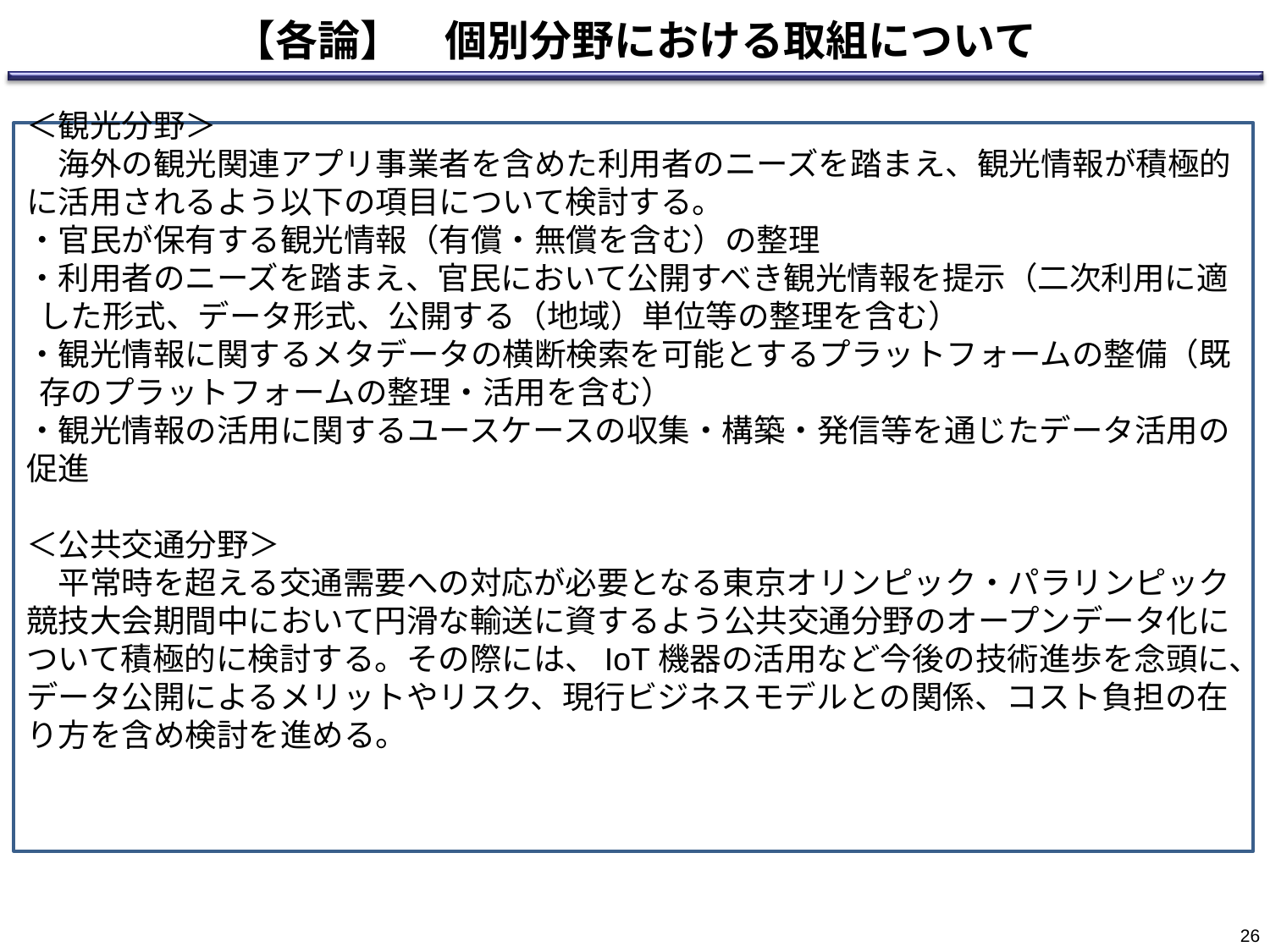

【各論】　個別分野における取組について
＜観光分野＞
　海外の観光関連アプリ事業者を含めた利用者のニーズを踏まえ、観光情報が積極的に活用されるよう以下の項目について検討する。
・官民が保有する観光情報（有償・無償を含む）の整理
・利用者のニーズを踏まえ、官民において公開すべき観光情報を提示（二次利用に適した形式、データ形式、公開する（地域）単位等の整理を含む）
・観光情報に関するメタデータの横断検索を可能とするプラットフォームの整備（既存のプラットフォームの整理・活用を含む）
・観光情報の活用に関するユースケースの収集・構築・発信等を通じたデータ活用の促進

＜公共交通分野＞
　平常時を超える交通需要への対応が必要となる東京オリンピック・パラリンピック競技大会期間中において円滑な輸送に資するよう公共交通分野のオープンデータ化について積極的に検討する。その際には、IoT機器の活用など今後の技術進歩を念頭に、データ公開によるメリットやリスク、現行ビジネスモデルとの関係、コスト負担の在り方を含め検討を進める。

26